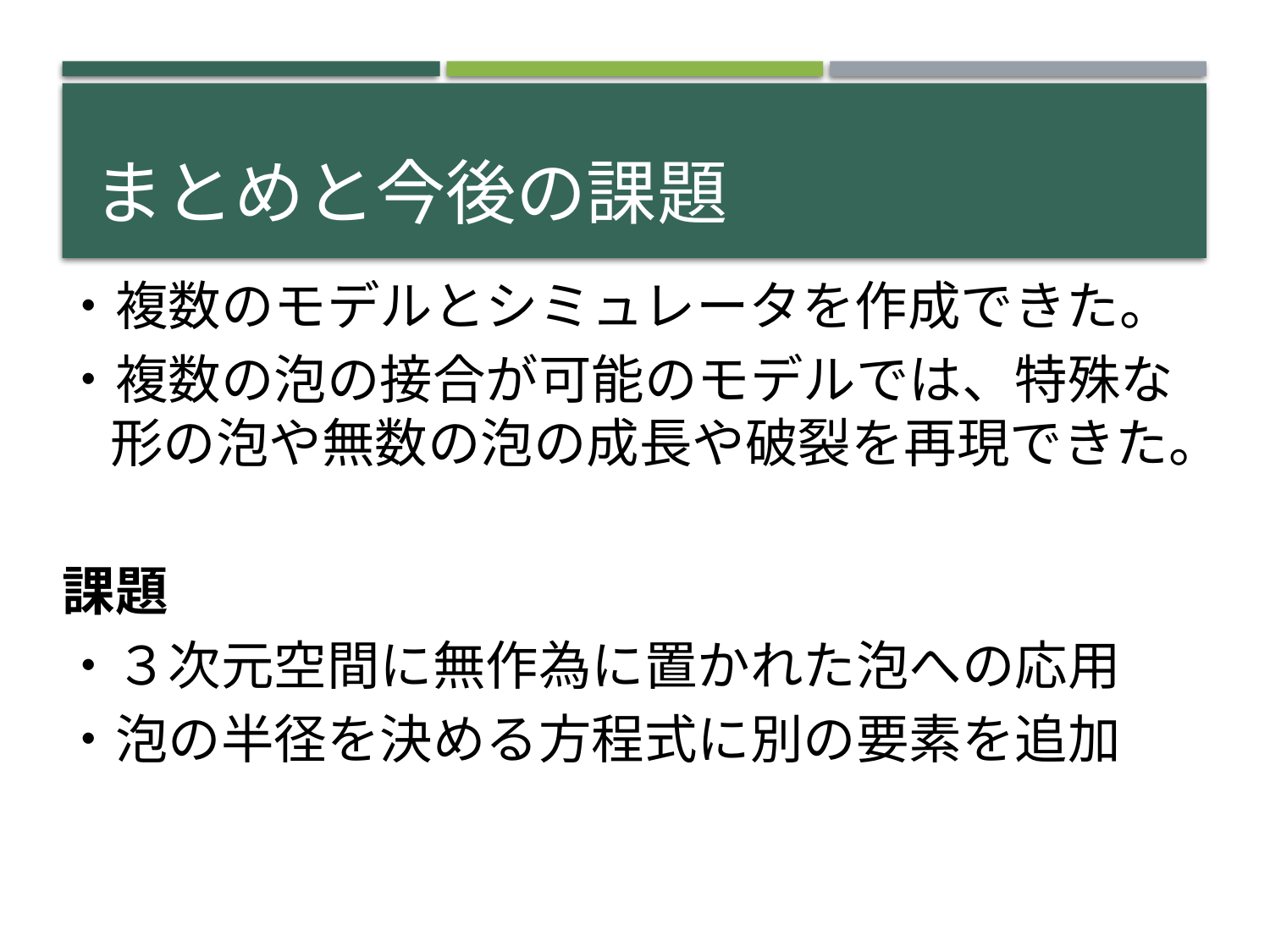

# まとめと今後の課題
・複数のモデルとシミュレータを作成できた。
・複数の泡の接合が可能のモデルでは、特殊な形の泡や無数の泡の成長や破裂を再現できた。

課題
・３次元空間に無作為に置かれた泡への応用
・泡の半径を決める方程式に別の要素を追加